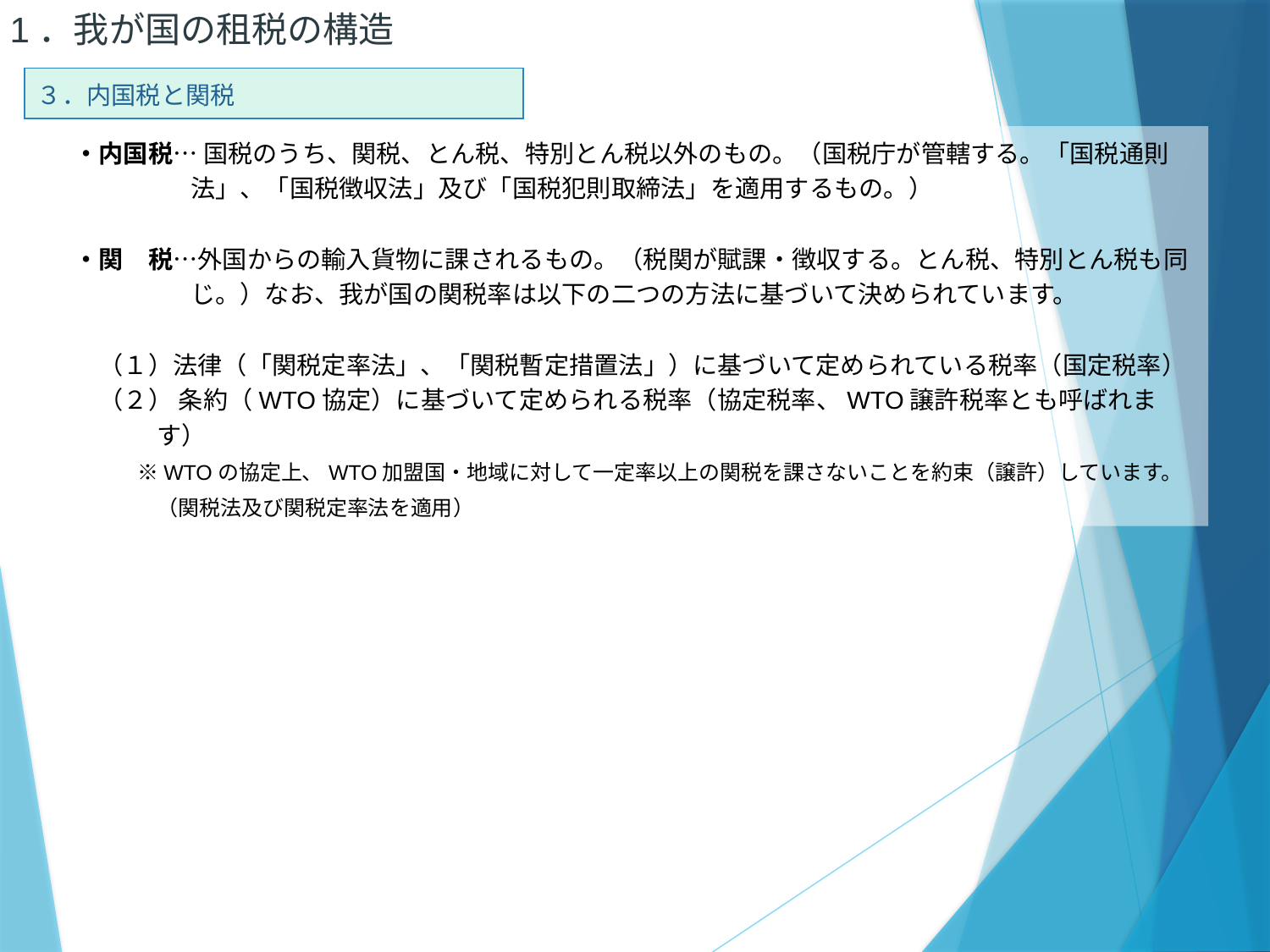

1．我が国の租税の構造
| ３．内国税と関税 |
| --- |
・内国税… 国税のうち、関税、とん税、特別とん税以外のもの。（国税庁が管轄する。「国税通則法」、「国税徴収法」及び「国税犯則取締法」を適用するもの。）

・関　税…外国からの輸入貨物に課されるもの。（税関が賦課・徴収する。とん税、特別とん税も同じ。）なお、我が国の関税率は以下の二つの方法に基づいて決められています。

　（１）法律（「関税定率法」、「関税暫定措置法」）に基づいて定められている税率（国定税率）
　（２） 条約（WTO協定）に基づいて定められる税率（協定税率、WTO譲許税率とも呼ばれます）
　　　※WTOの協定上、WTO加盟国・地域に対して一定率以上の関税を課さないことを約束（譲許）しています。（関税法及び関税定率法を適用）